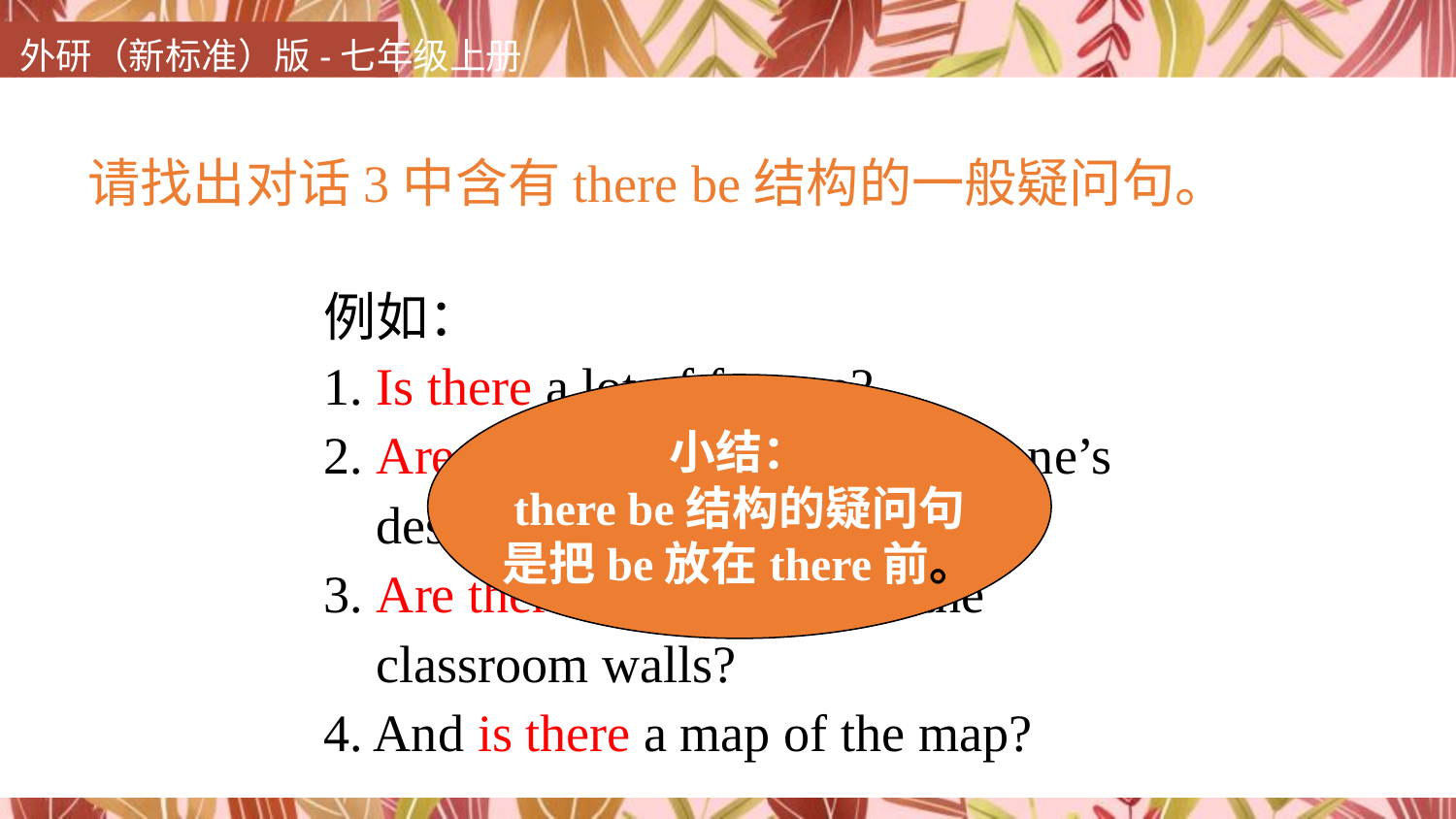

请找出对话3中含有there be结构的一般疑问句。
例如：
1. Is there a lot of furture?
2. Are there computers on everyone’s
    desk?
3. Are there any pictures on the
    classroom walls?
4. And is there a map of the map?
小结：
there be结构的疑问句
是把be放在there前。